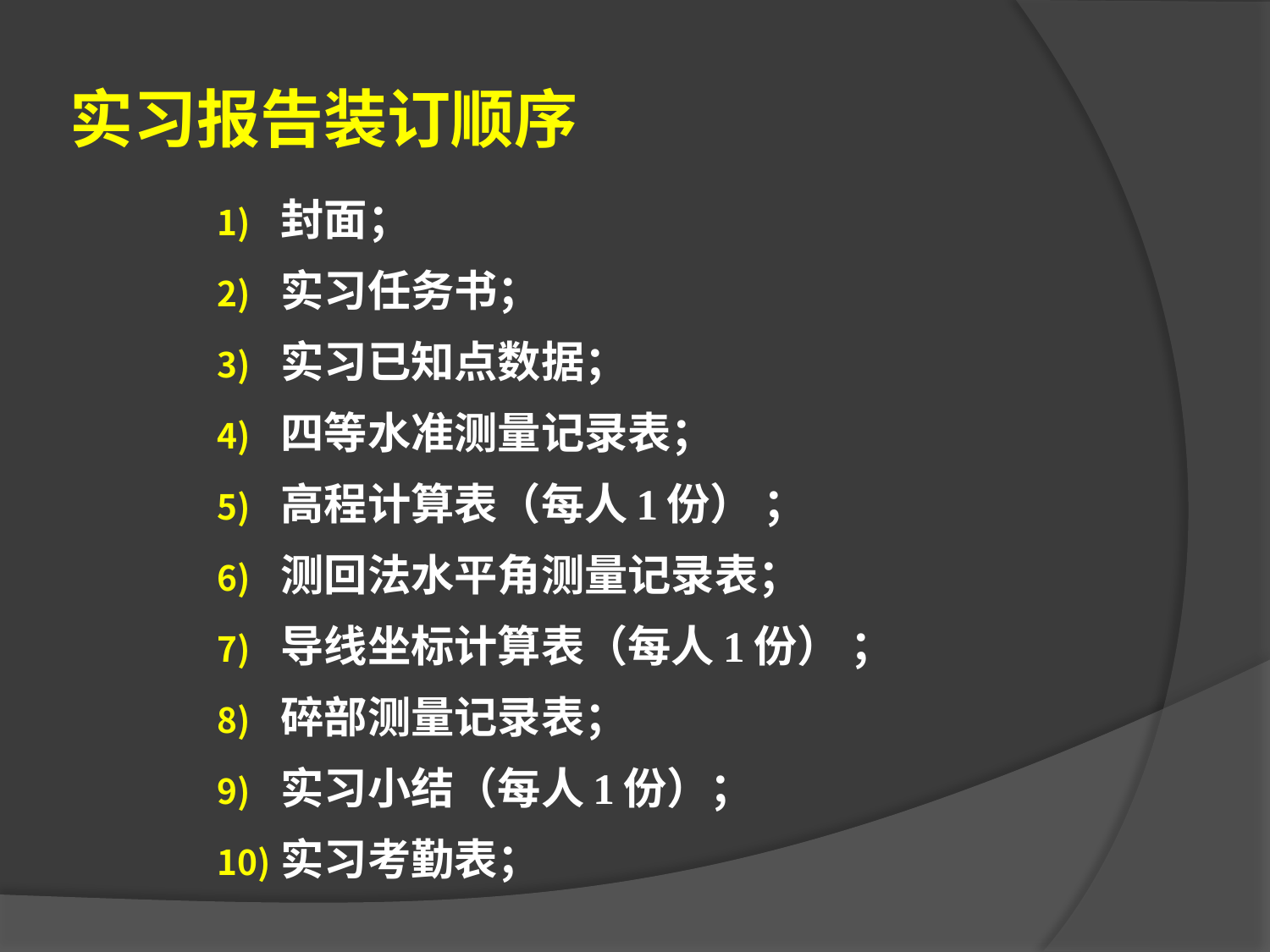

# 实习报告装订顺序
封面；
实习任务书；
实习已知点数据；
四等水准测量记录表；
高程计算表（每人1份） ；
测回法水平角测量记录表；
导线坐标计算表（每人1份） ；
碎部测量记录表；
实习小结（每人1份）；
实习考勤表；